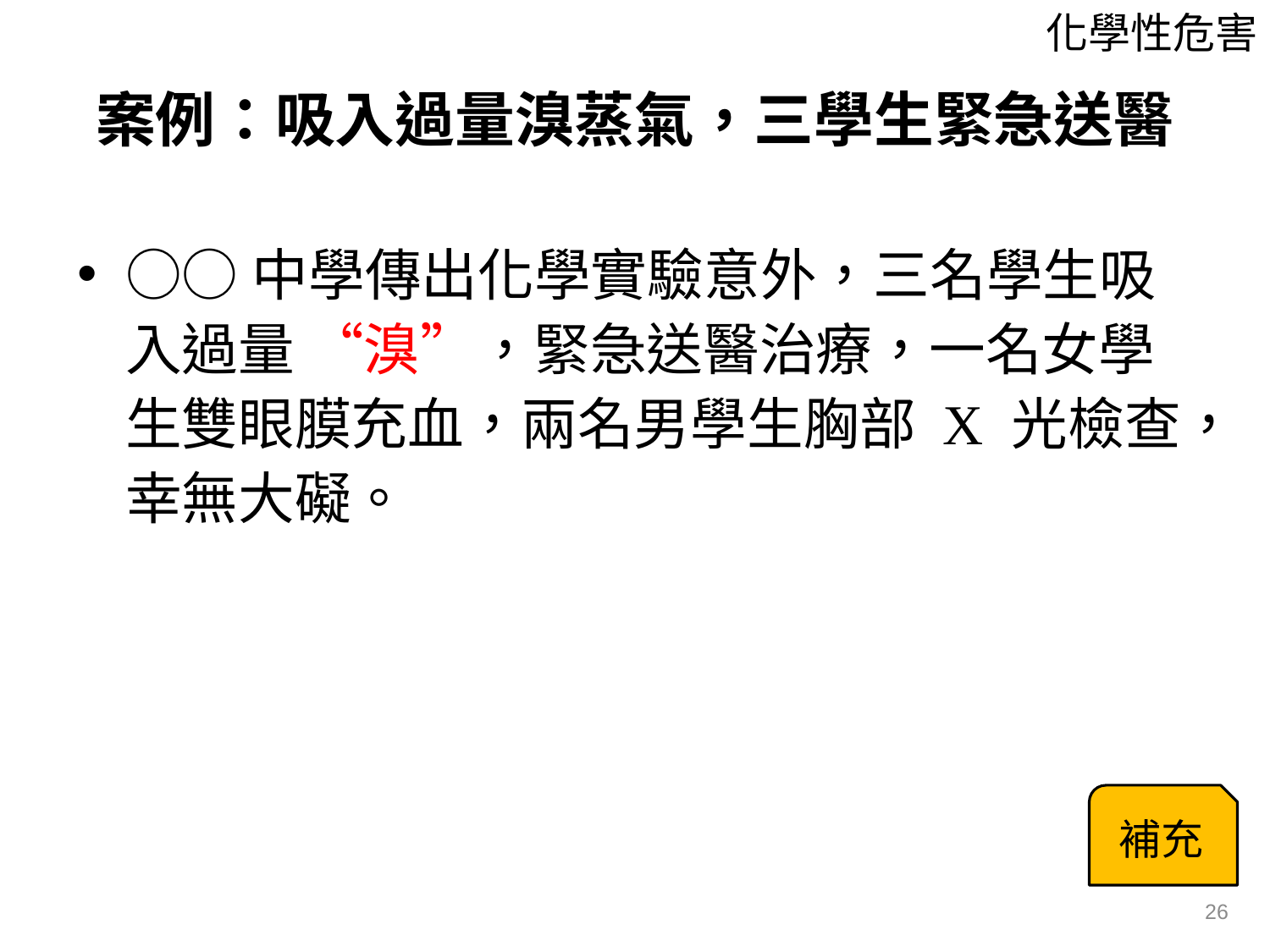

化學性危害
# 案例：吸入過量溴蒸氣，三學生緊急送醫
○○中學傳出化學實驗意外，三名學生吸入過量 “溴”，緊急送醫治療，一名女學生雙眼膜充血，兩名男學生胸部 X 光檢查，幸無大礙。
補充
26